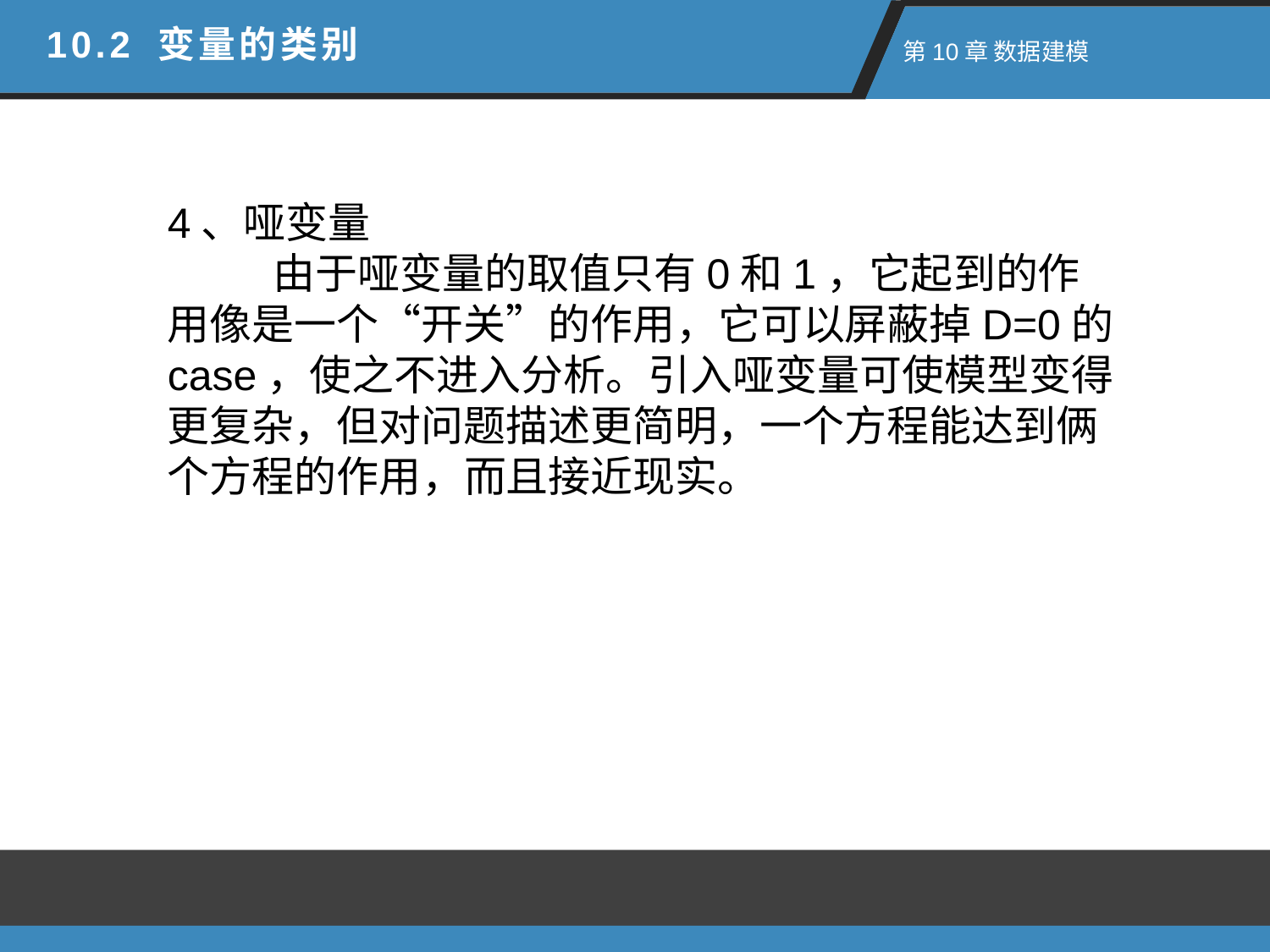

10.2 变量的类别
  第10章 数据建模
4、哑变量
          由于哑变量的取值只有0和1，它起到的作用像是一个“开关”的作用，它可以屏蔽掉D=0的case，使之不进入分析。引入哑变量可使模型变得更复杂，但对问题描述更简明，一个方程能达到俩个方程的作用，而且接近现实。